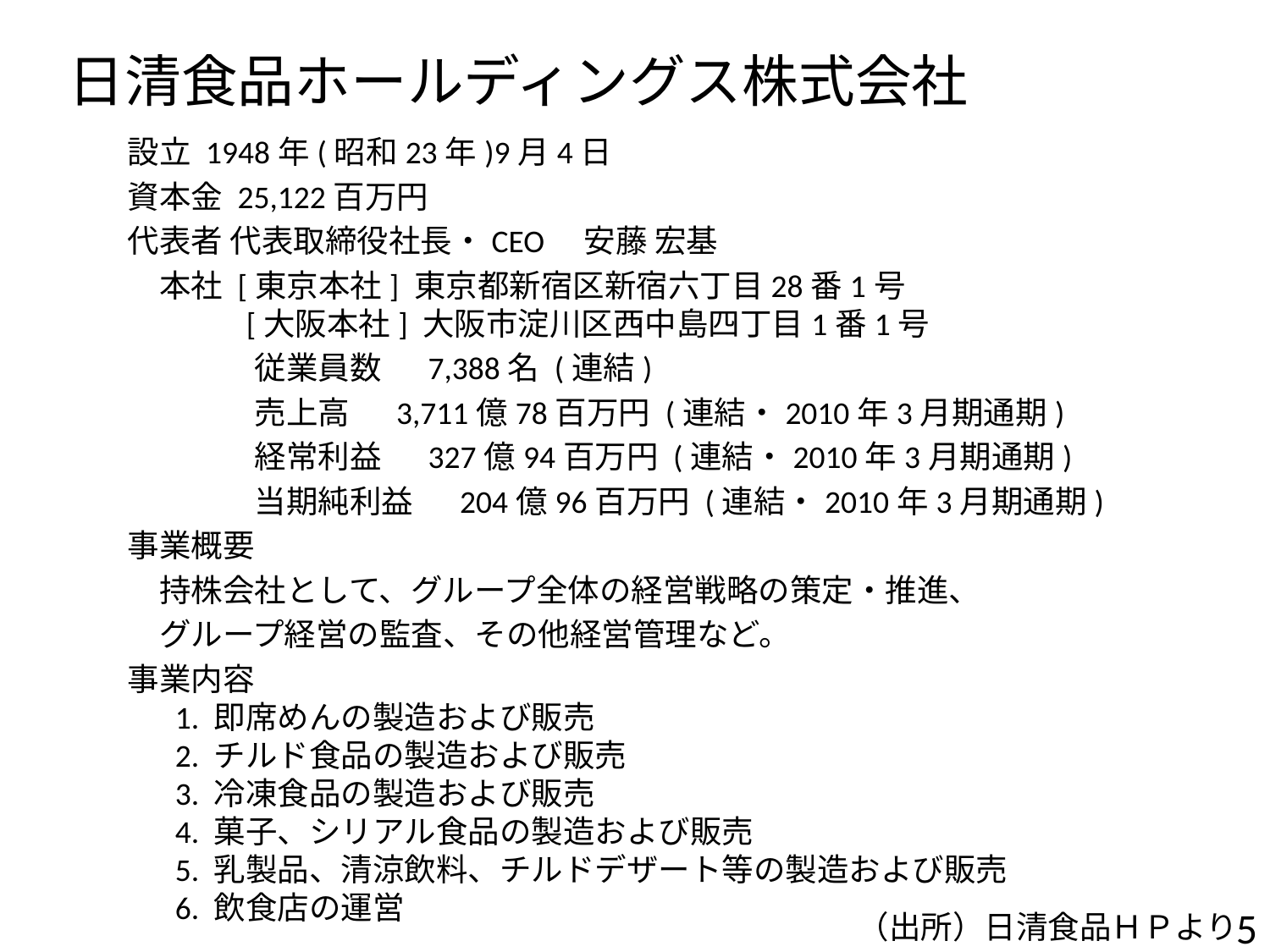

# 日清食品ホールディングス株式会社
設立 1948年(昭和23年)9月4日
資本金 25,122百万円
代表者 代表取締役社長・CEO　安藤 宏基
　本社 [東京本社] 東京都新宿区新宿六丁目28番1号
　　[大阪本社] 大阪市淀川区西中島四丁目1番1号
　　　　従業員数　 7,388名 (連結)
　　　　売上高 　3,711億78百万円 (連結・2010年3月期通期)
　　　　経常利益 　327億94百万円 (連結・2010年3月期通期)
　　　　当期純利益　 204億96百万円 (連結・2010年3月期通期)
事業概要
　持株会社として、グループ全体の経営戦略の策定・推進、
　グループ経営の監査、その他経営管理など。
事業内容
1. 即席めんの製造および販売
2. チルド食品の製造および販売
3. 冷凍食品の製造および販売
4. 菓子、シリアル食品の製造および販売
5. 乳製品、清涼飲料、チルドデザート等の製造および販売
6. 飲食店の運営

（出所）日清食品ＨＰより
5